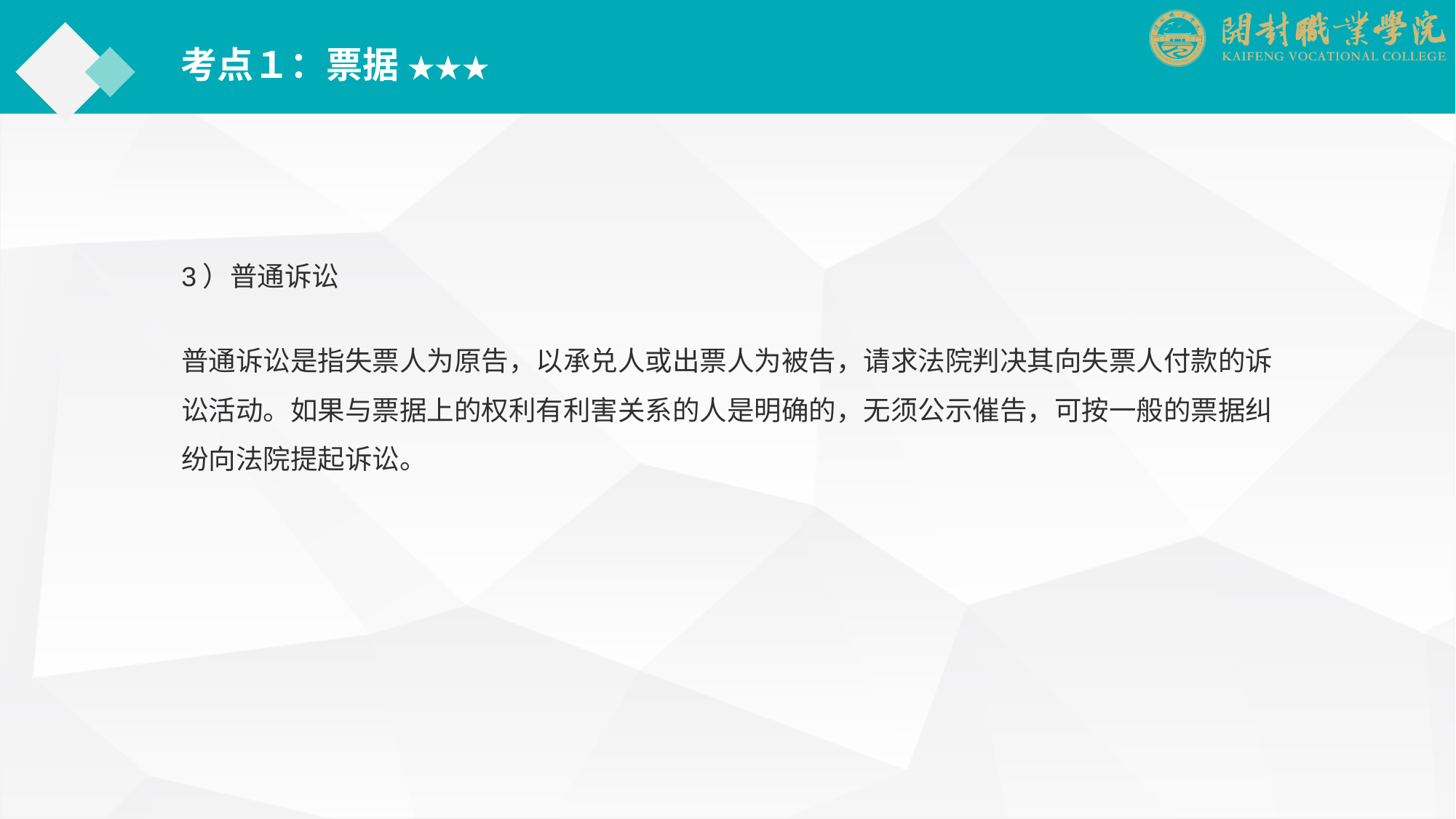

考点１：票据 ★★★
3）普通诉讼
普通诉讼是指失票人为原告，以承兑人或出票人为被告，请求法院判决其向失票人付款的诉讼活动。如果与票据上的权利有利害关系的人是明确的，无须公示催告，可按一般的票据纠纷向法院提起诉讼。